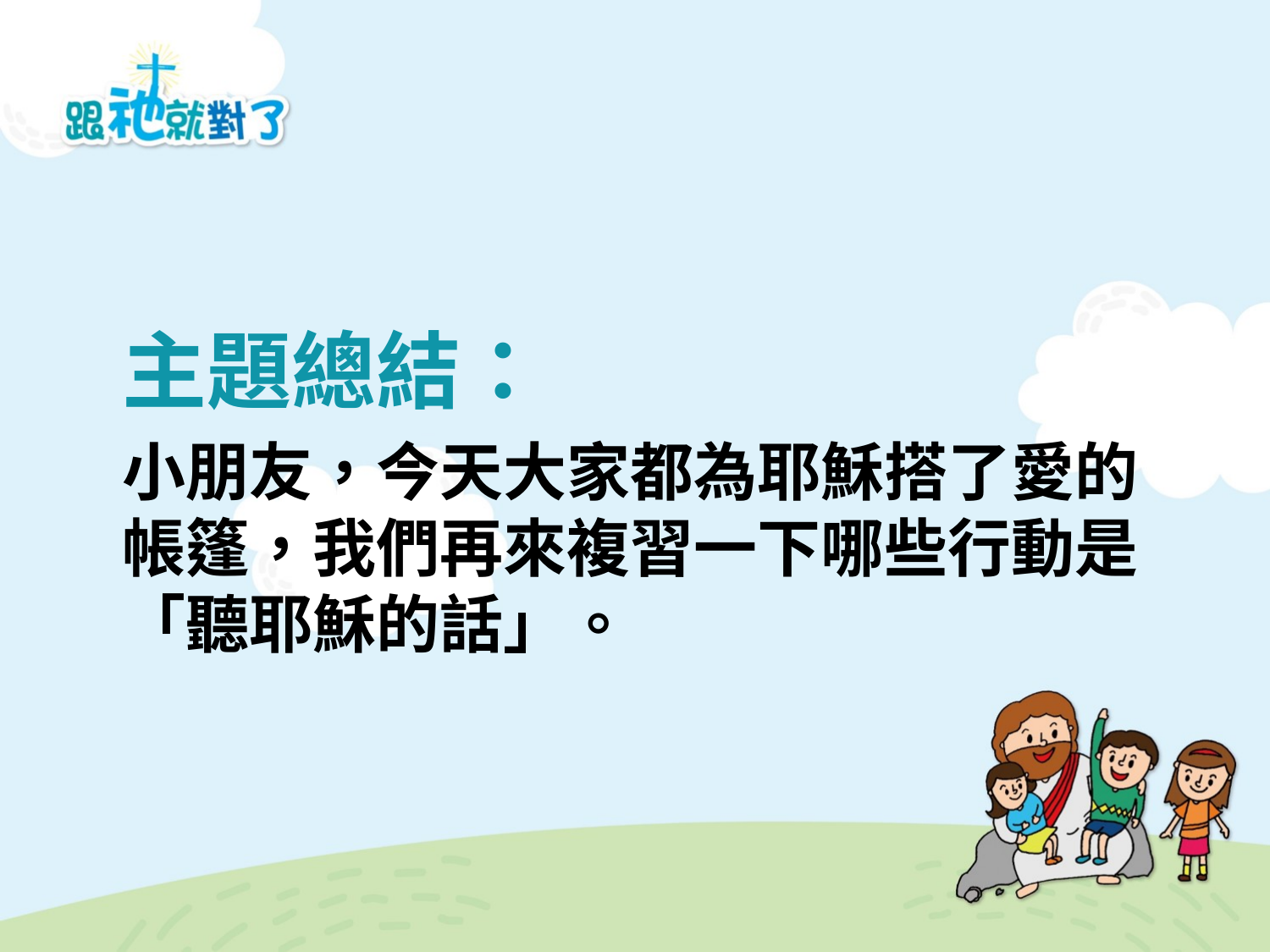

主題總結：
小朋友，今天大家都為耶穌搭了愛的帳篷，我們再來複習一下哪些行動是「聽耶穌的話」。